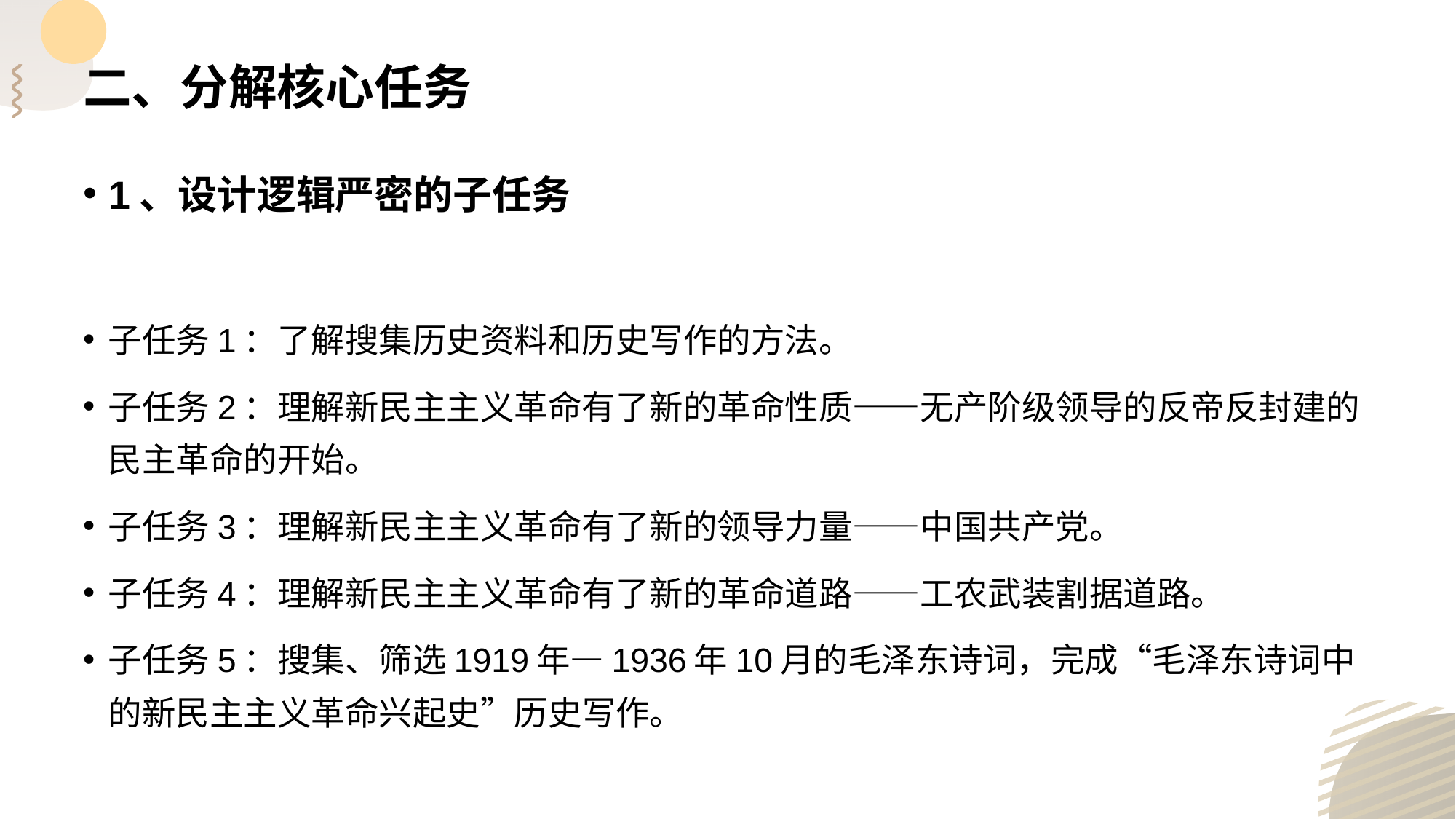

# 二、分解核心任务
1、设计逻辑严密的子任务

子任务1：了解搜集历史资料和历史写作的方法。
子任务2：理解新民主主义革命有了新的革命性质——无产阶级领导的反帝反封建的民主革命的开始。
子任务3：理解新民主主义革命有了新的领导力量——中国共产党。
子任务4：理解新民主主义革命有了新的革命道路——工农武装割据道路。
子任务5：搜集、筛选1919年—1936年10月的毛泽东诗词，完成“毛泽东诗词中的新民主主义革命兴起史”历史写作。